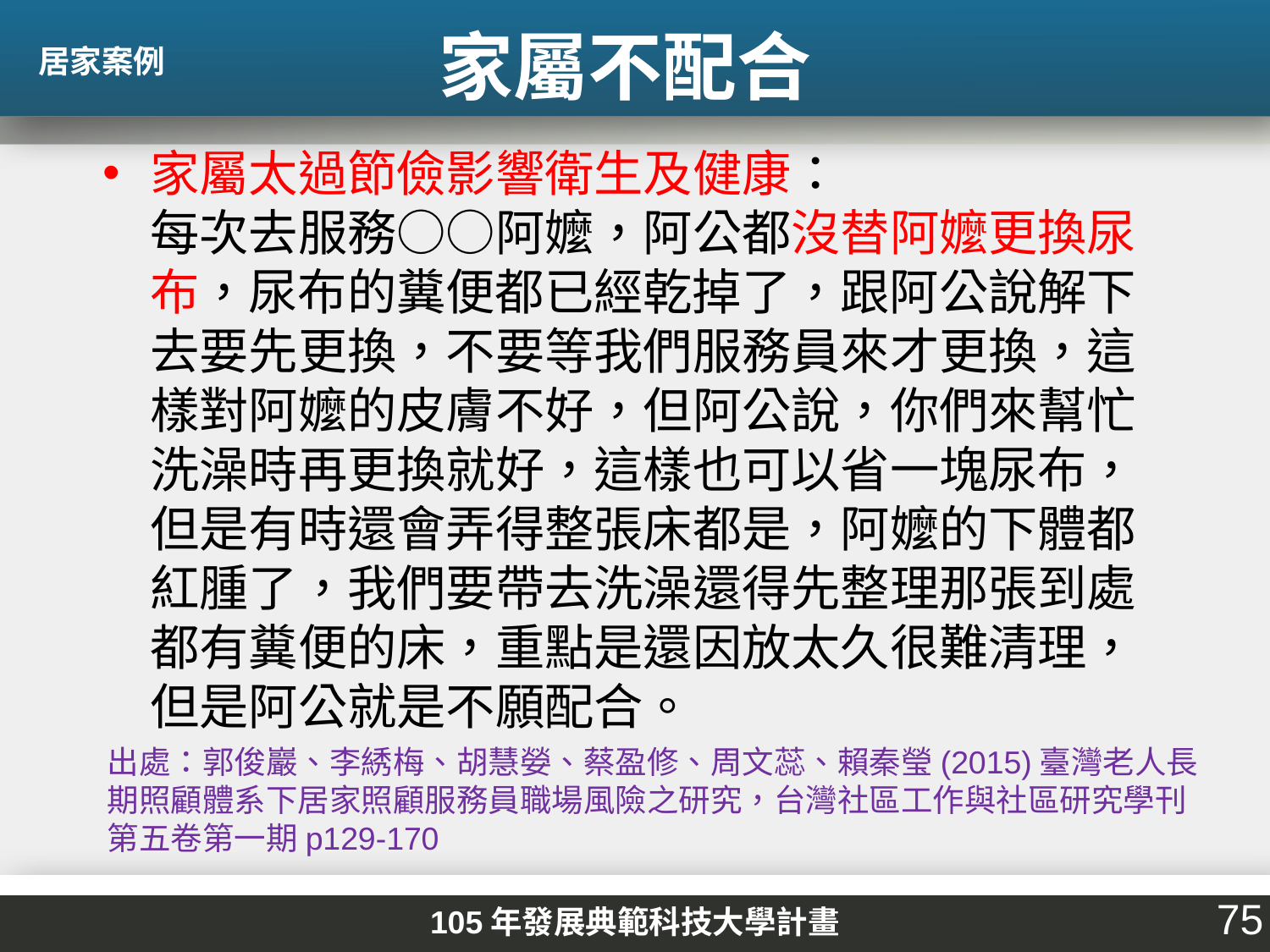

家屬不配合
居家案例
家屬太過節儉影響衛生及健康：
每次去服務○○阿嬤，阿公都沒替阿嬤更換尿布，尿布的糞便都已經乾掉了，跟阿公說解下去要先更換，不要等我們服務員來才更換，這樣對阿嬤的皮膚不好，但阿公說，你們來幫忙洗澡時再更換就好，這樣也可以省一塊尿布，但是有時還會弄得整張床都是，阿嬤的下體都紅腫了，我們要帶去洗澡還得先整理那張到處都有糞便的床，重點是還因放太久很難清理，但是阿公就是不願配合。
出處：郭俊巖、李綉梅、胡慧嫈、蔡盈修、周文蕊、賴秦瑩(2015)臺灣老人長期照顧體系下居家照顧服務員職場風險之研究，台灣社區工作與社區研究學刊 第五卷第一期p129-170